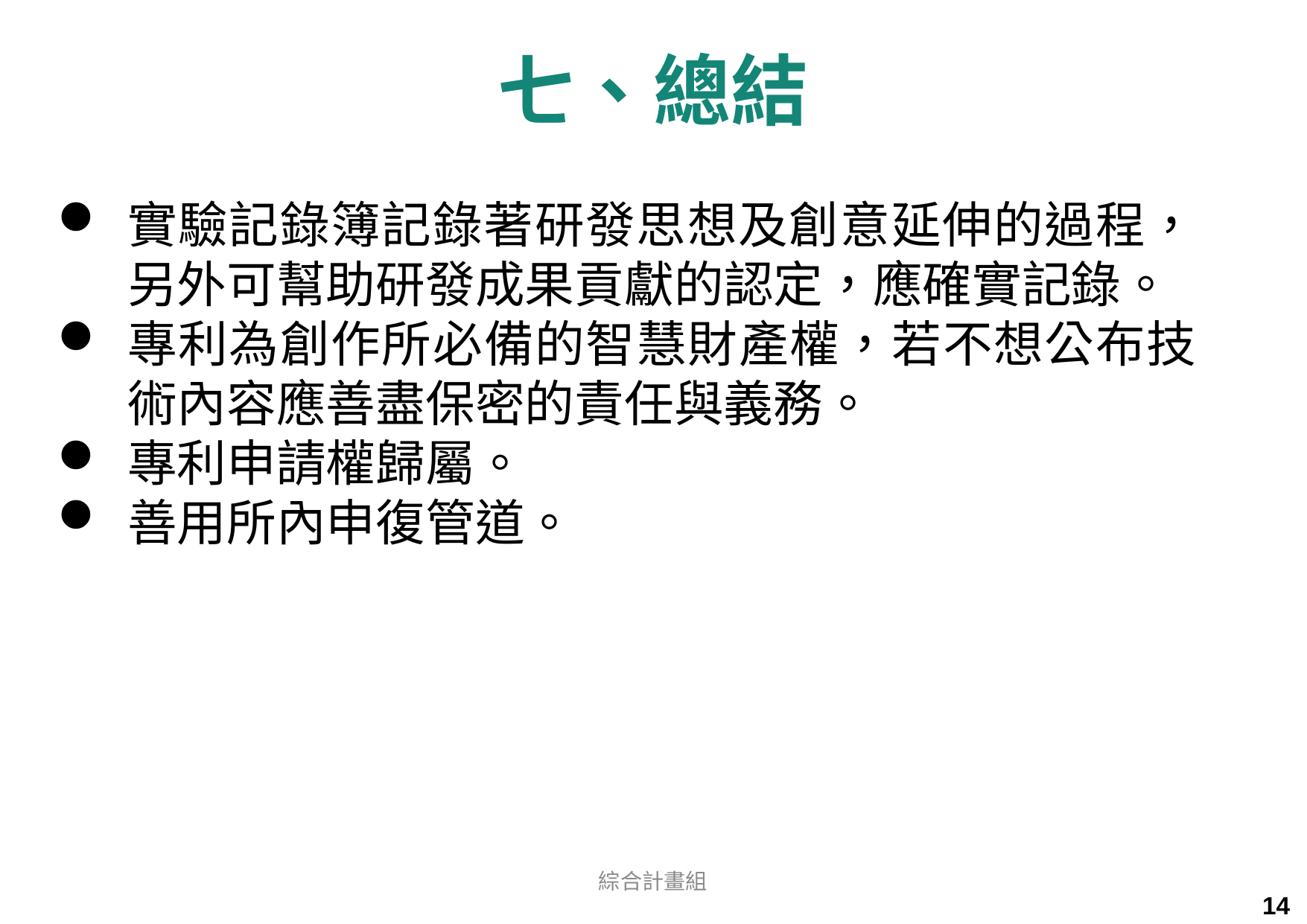

七、總結
實驗記錄簿記錄著研發思想及創意延伸的過程，另外可幫助研發成果貢獻的認定，應確實記錄。
專利為創作所必備的智慧財產權，若不想公布技術內容應善盡保密的責任與義務。
專利申請權歸屬。
善用所內申復管道。

綜合計畫組
14